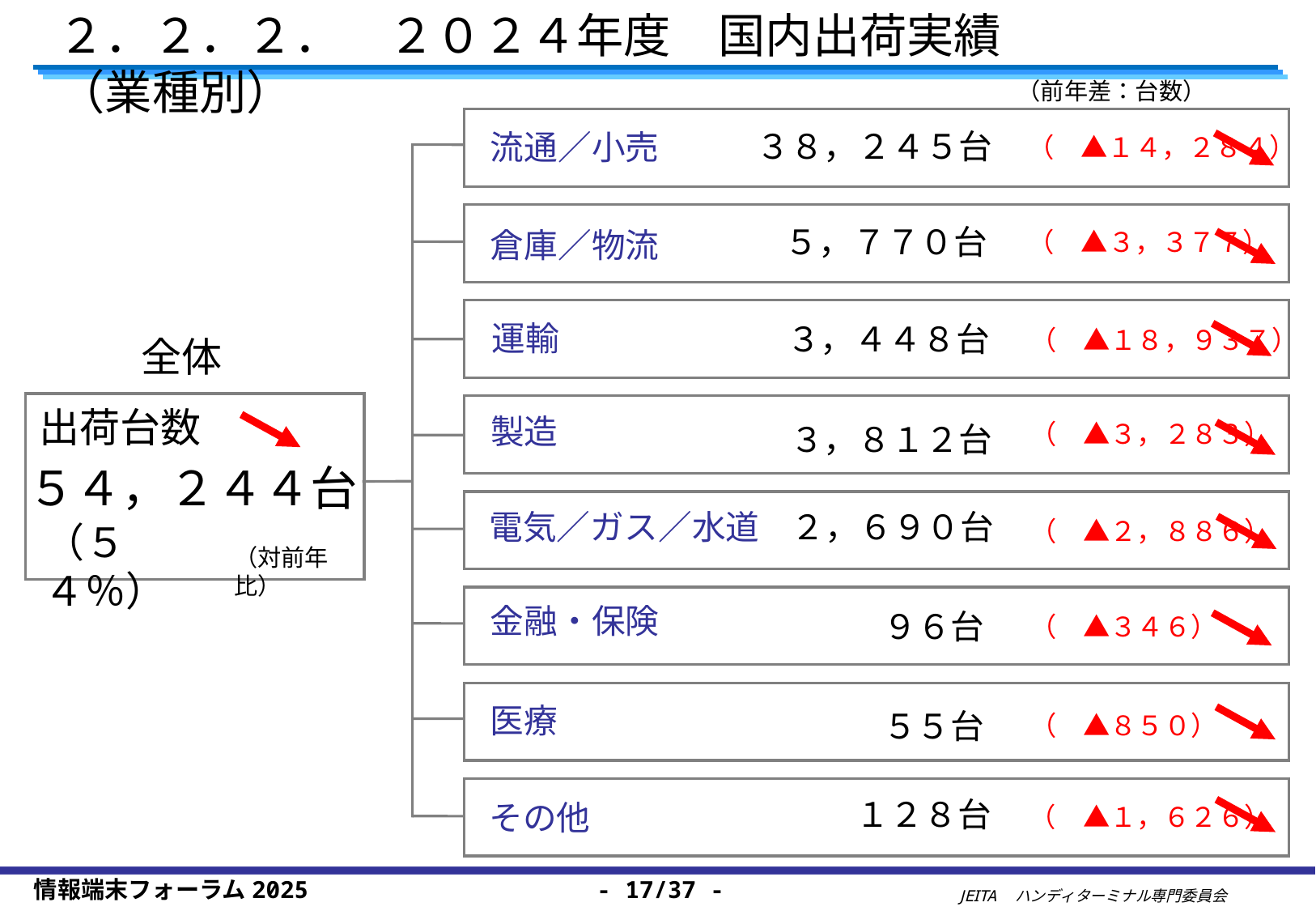

２．２．２．　２０２４年度　国内出荷実績（業種別）
（前年差：台数）
３８，２４５台
５，７７０台
３，４４８台
３，８１２台
２，６９０台
　　  ９６台
  ５５台
１２８台
（　▲１４，２８４）

流通／小売

（　▲３，３７７）

倉庫／物流

（　▲１８，９３７）

運輸

全体

（　▲３，２８３）

出荷台数
# 製造

５４，２４４台

（　▲２，８８６）

電気／ガス／水道
（５４％）

（対前年比）
（　▲３４６）

金融・保険

（　▲８５０）

医療

（　▲１，６２６）

その他